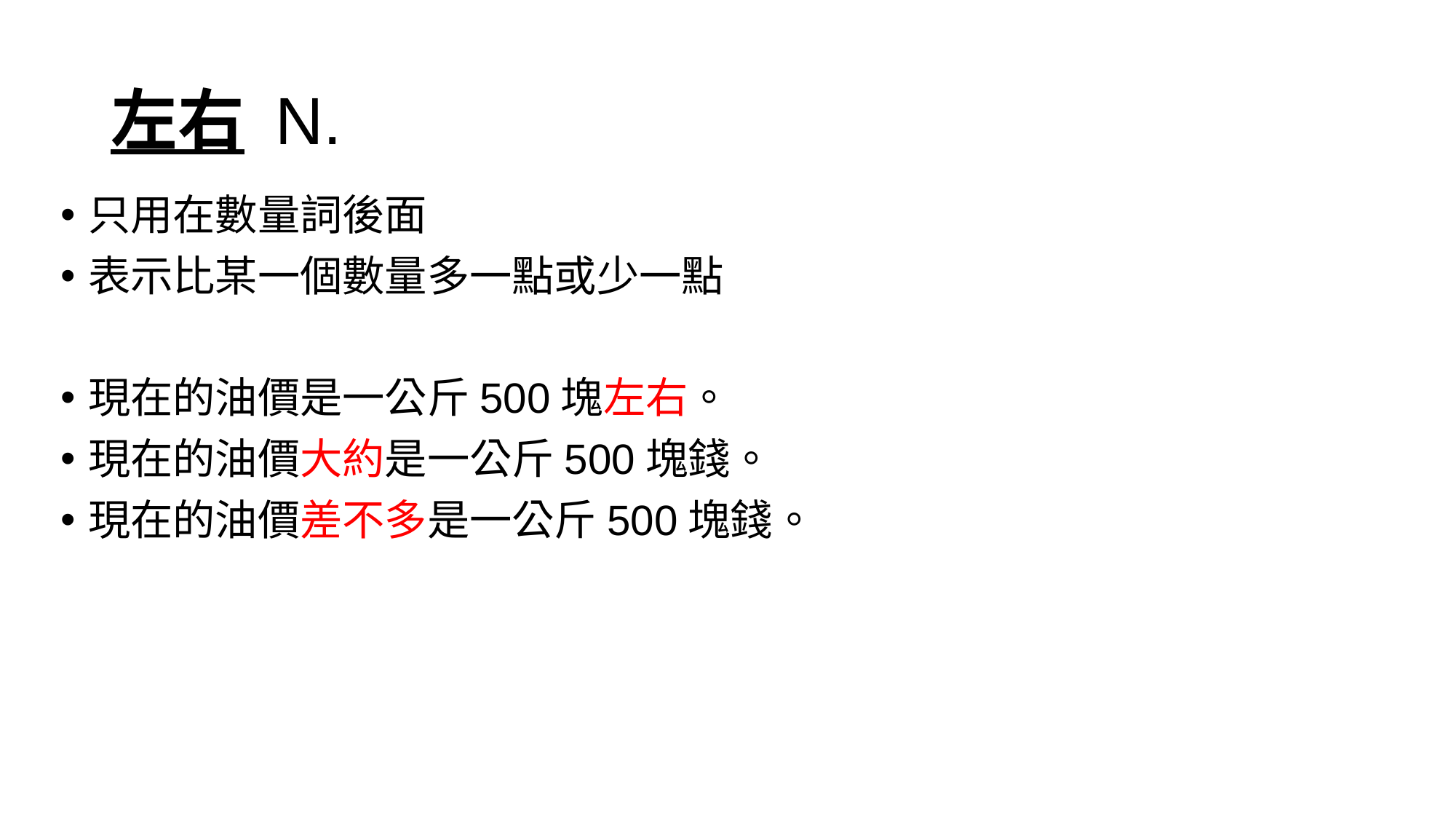

# 左右 N.
只用在數量詞後面
表示比某一個數量多一點或少一點

現在的油價是一公斤500塊左右。
現在的油價大約是一公斤500塊錢。
現在的油價差不多是一公斤500塊錢。